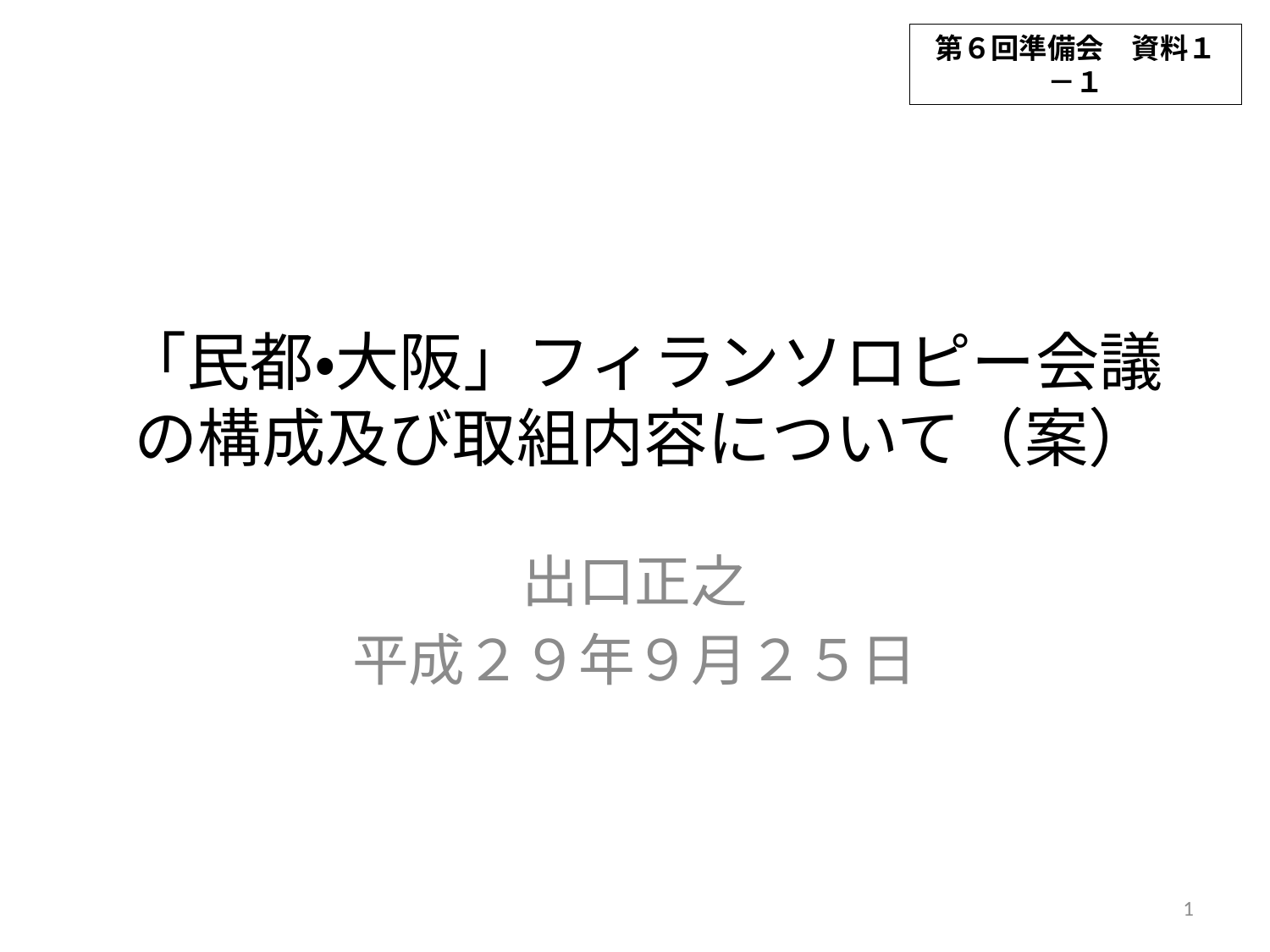

第６回準備会　資料１－１
# 「民都・大阪」フィランソロピー会議の構成及び取組内容について（案）
出口正之
平成２９年９月２５日

1